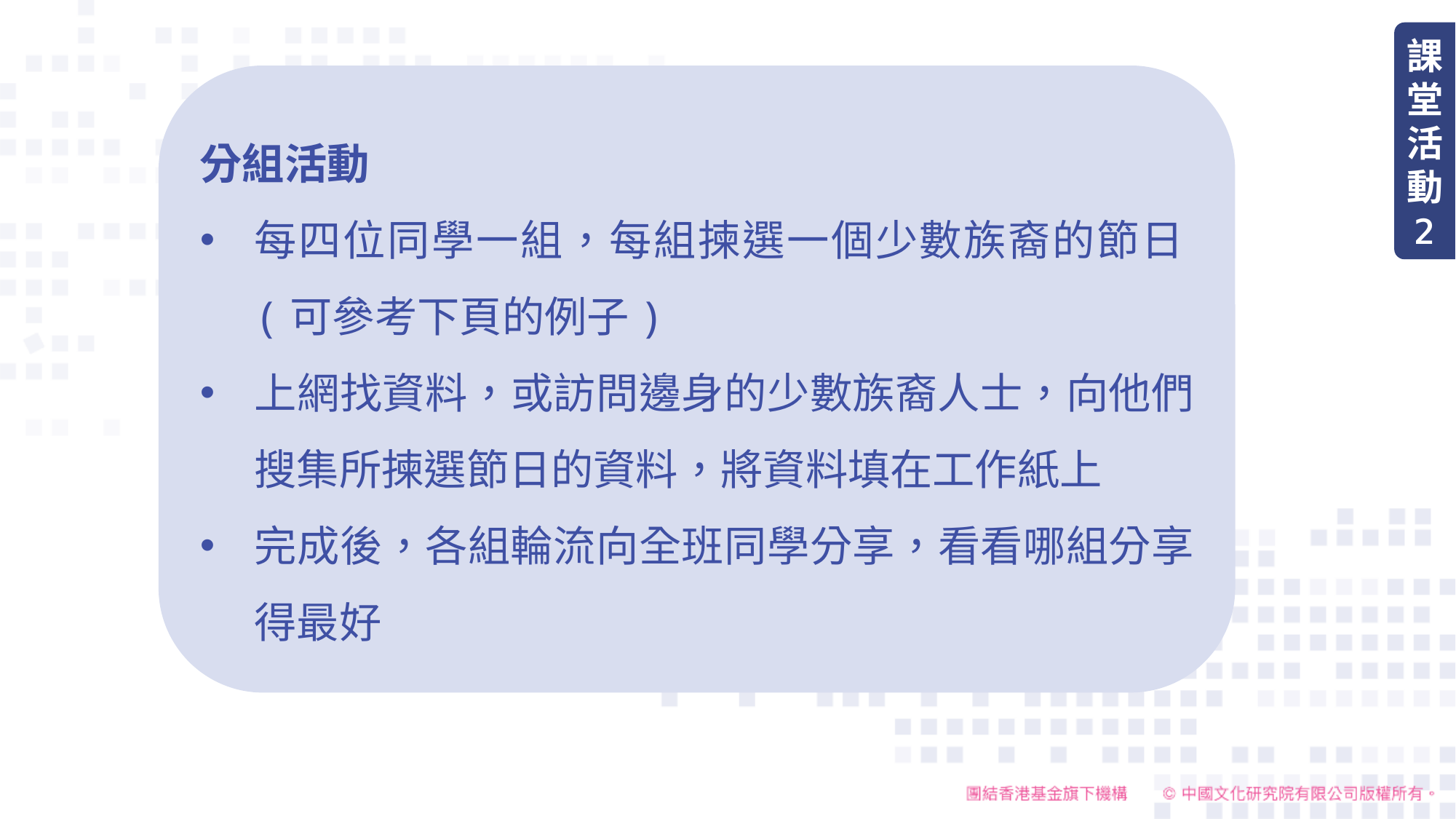

課堂活動
2
分組活動
每四位同學一組，每組揀選一個少數族裔的節日(可參考下頁的例子)
上網找資料，或訪問邊身的少數族裔人士，向他們搜集所揀選節日的資料，將資料填在工作紙上
完成後，各組輪流向全班同學分享，看看哪組分享得最好